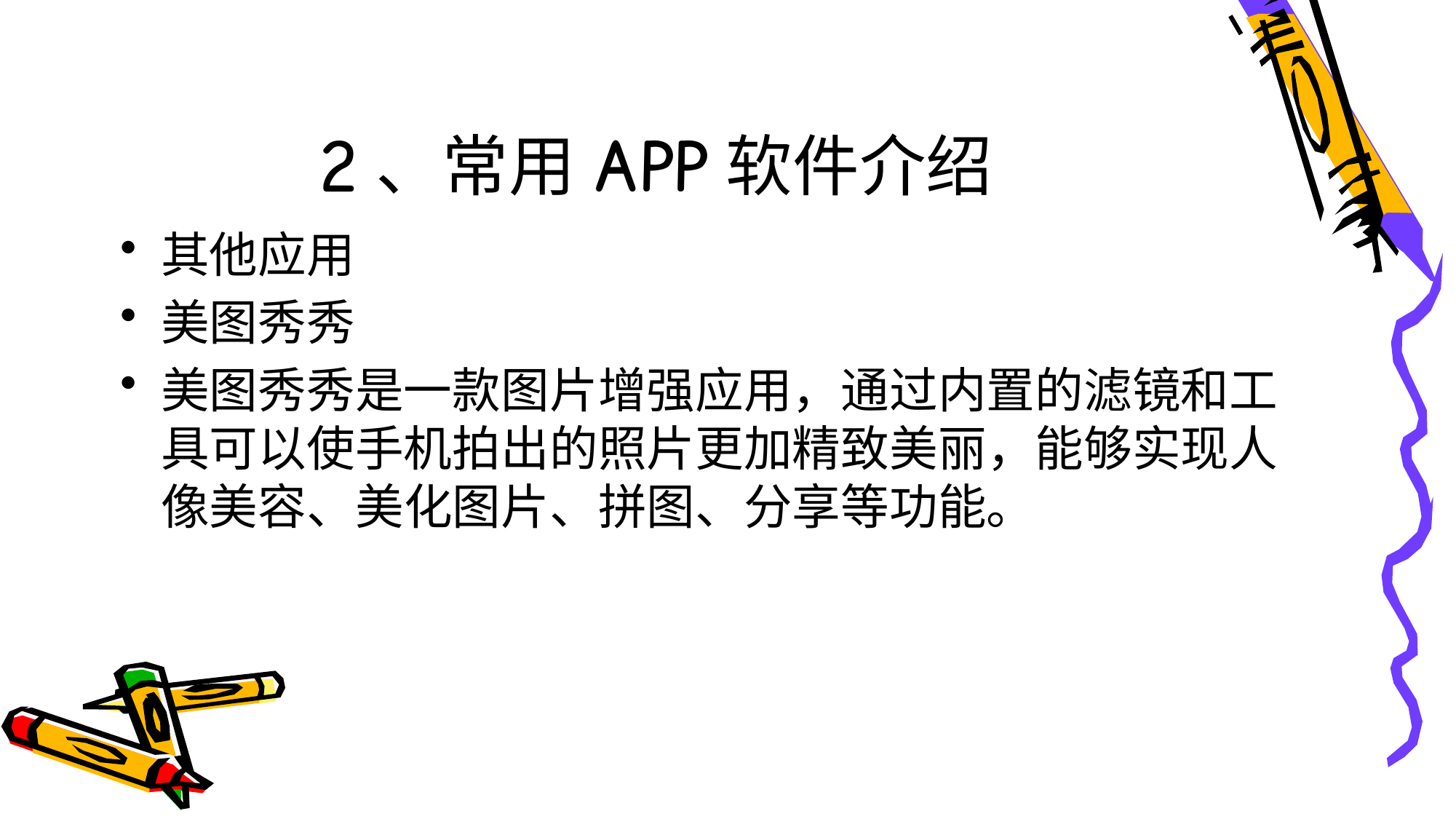

# 2、常用APP软件介绍
其他应用
美图秀秀
美图秀秀是一款图片增强应用，通过内置的滤镜和工具可以使手机拍出的照片更加精致美丽，能够实现人像美容、美化图片、拼图、分享等功能。